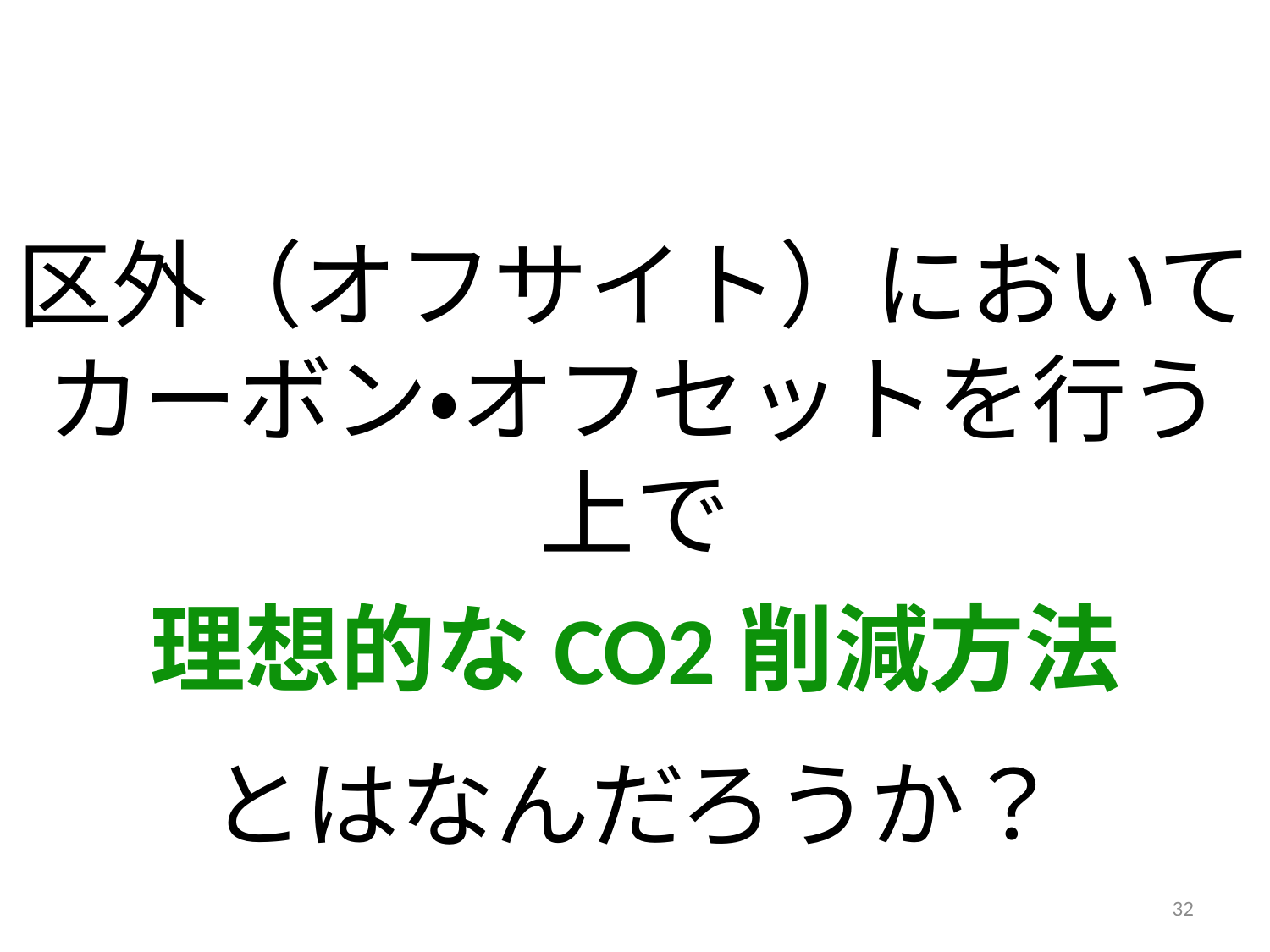

区外（オフサイト）において
カーボン・オフセットを行う上で

理想的なCO2削減方法

とはなんだろうか？
32